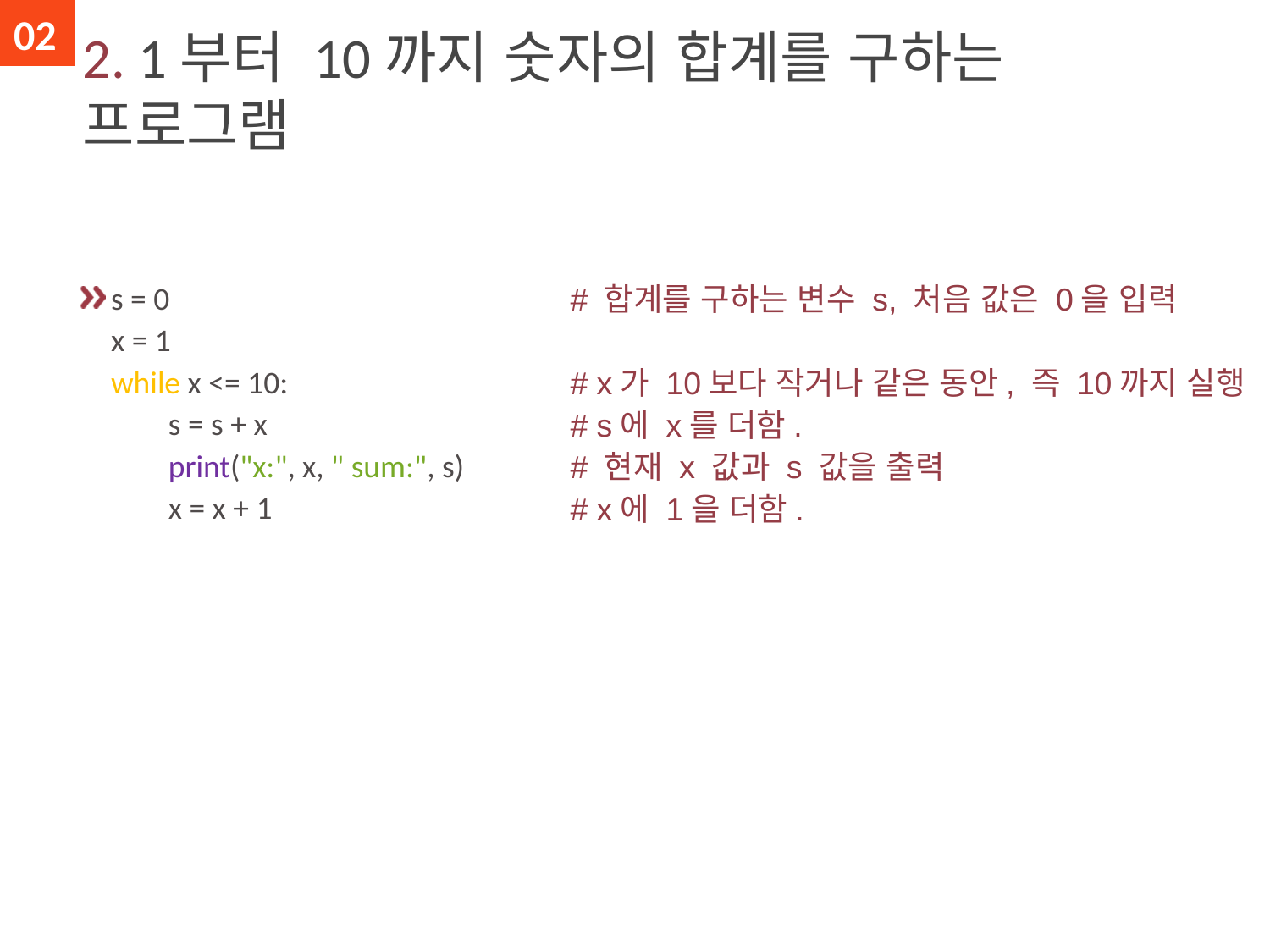

02
# 2. 1부터 10까지 숫자의 합계를 구하는 프로그램
s = 0
x = 1
while x <= 10:
        s = s + x
        print("x:", x, " sum:", s)
        x = x + 1
# 합계를 구하는 변수 s, 처음 값은 0을 입력 # x가 10보다 작거나 같은 동안, 즉 10까지 실행 # s에 x를 더함. # 현재 x 값과 s 값을 출력 # x에 1을 더함.